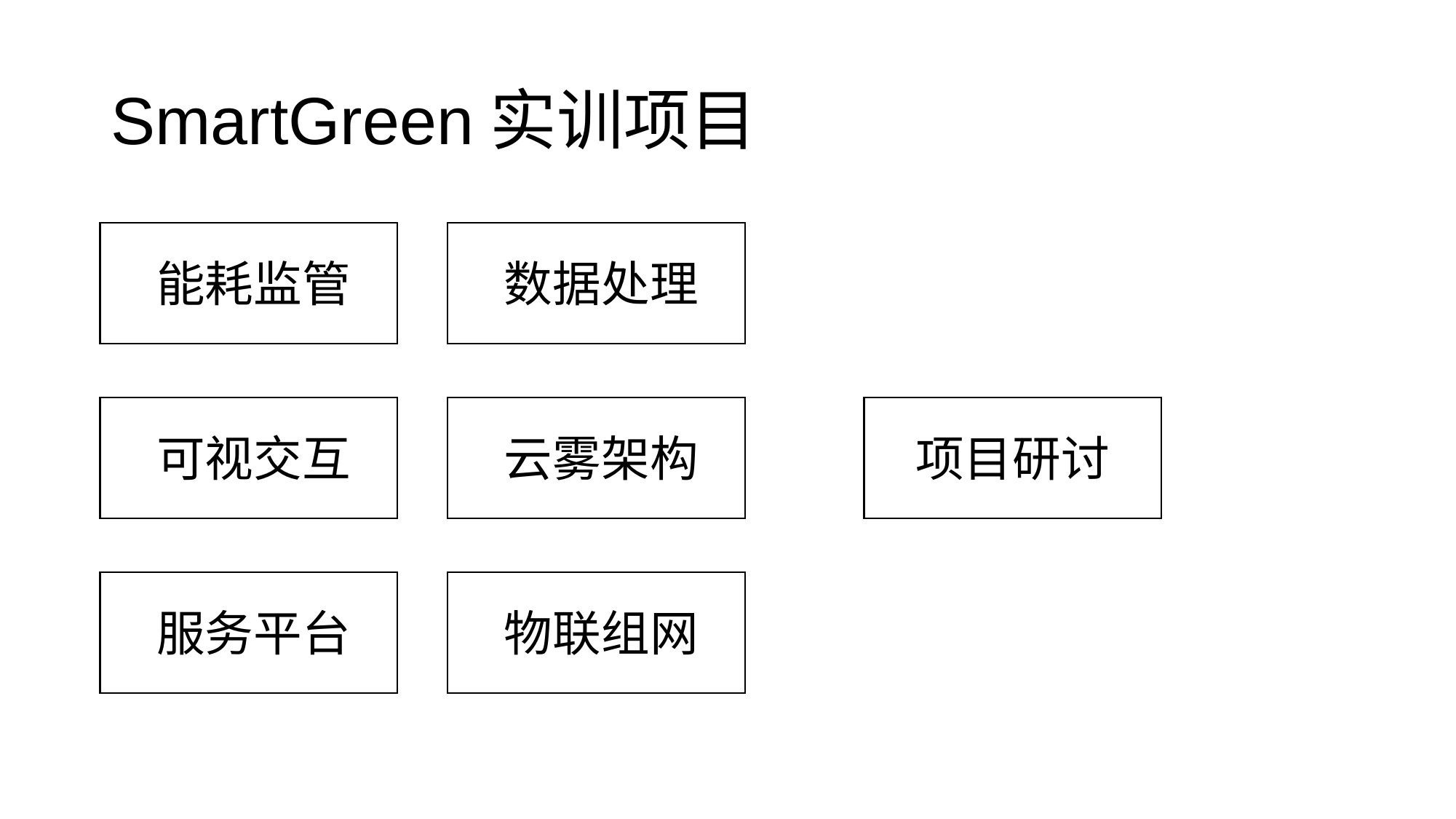

# SmartGreen实训项目

能耗监管
数据处理

可视交互
云雾架构
项目研讨

服务平台
物联组网